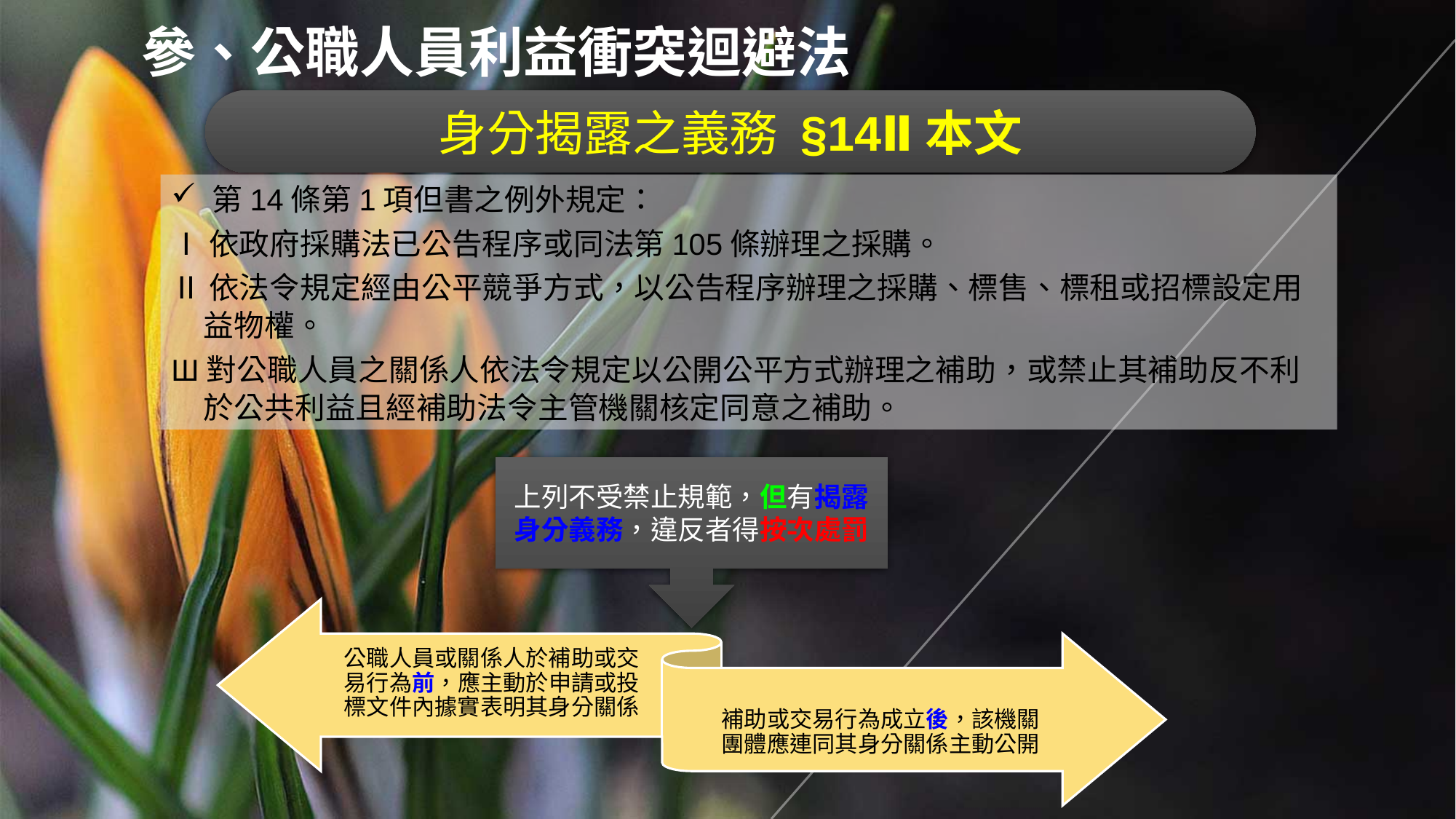

參、公職人員利益衝突迴避法
身分揭露之義務 §14Ⅱ本文
第14條第1項但書之例外規定：
Ⅰ依政府採購法已公告程序或同法第105條辦理之採購。
Ⅱ依法令規定經由公平競爭方式，以公告程序辦理之採購、標售、標租或招標設定用益物權。
Ш對公職人員之關係人依法令規定以公開公平方式辦理之補助，或禁止其補助反不利於公共利益且經補助法令主管機關核定同意之補助。
上列不受禁止規範，但有揭露身分義務，違反者得按次處罰

公職人員或關係人於補助或交易行為前，應主動於申請或投標文件內據實表明其身分關係
補助或交易行為成立後，該機關團體應連同其身分關係主動公開